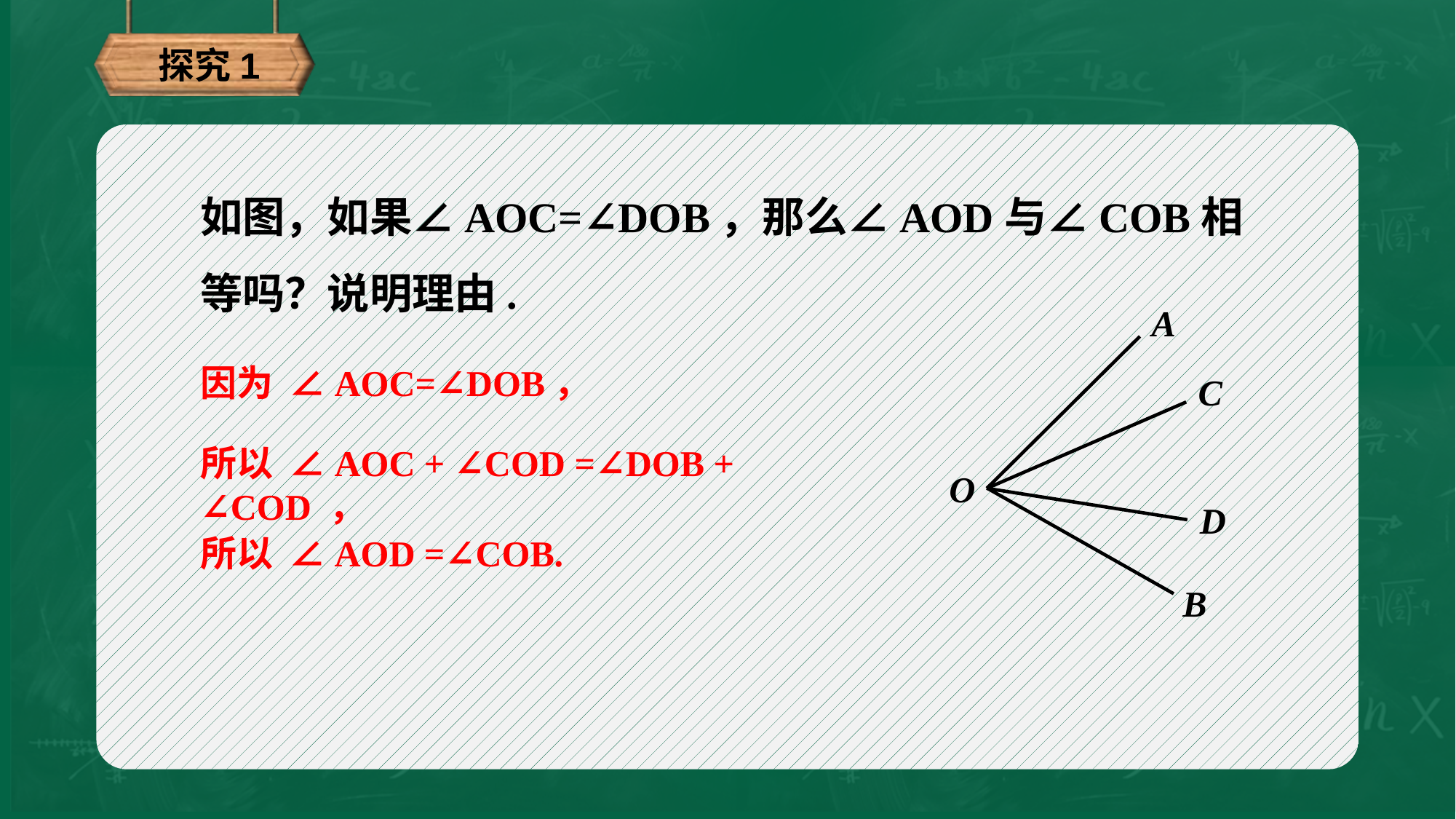

探究1
如图，如果∠AOC=∠DOB，那么∠AOD与∠COB相等吗？说明理由.
A
C
O
D
B
因为  ∠AOC=∠DOB，
所以  ∠AOC + ∠COD =∠DOB + ∠COD ，
所以  ∠AOD =∠COB.